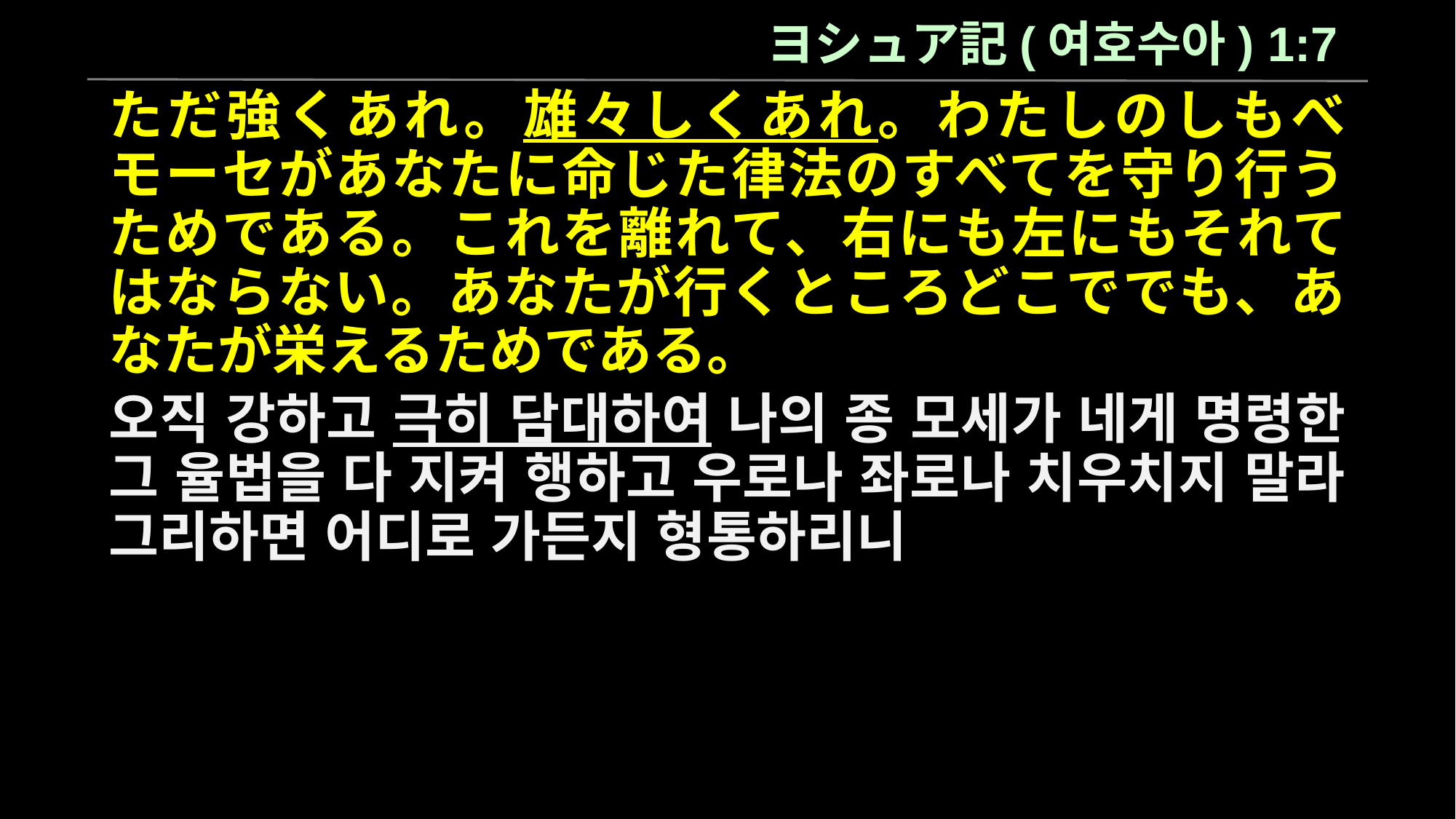

ヨシュア記(여호수아) 1:7

ただ強くあれ。雄々しくあれ。わたしのしもべモーセがあなたに命じた律法のすべてを守り行うためである。これを離れて、右にも左にもそれてはならない。あなたが行くところどこででも、あなたが栄えるためである。
오직 강하고 극히 담대하여 나의 종 모세가 네게 명령한 그 율법을 다 지켜 행하고 우로나 좌로나 치우치지 말라 그리하면 어디로 가든지 형통하리니